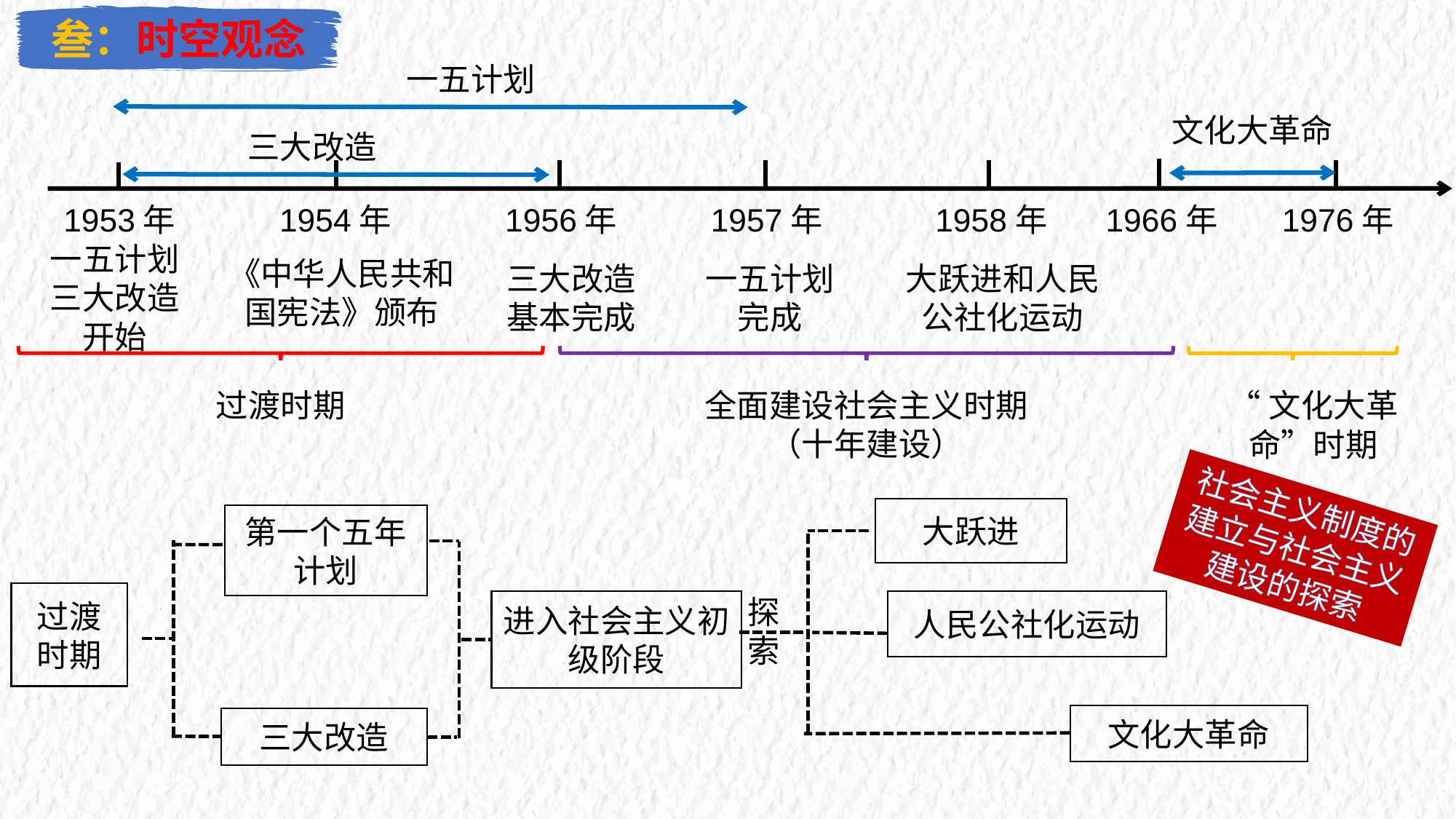

叁：时空观念
一五计划
文化大革命
三大改造
1953年
1954年
1956年
1957年
1958年
1966年
1976年
一五计划
三大改造
开始
《中华人民共和国宪法》颁布
三大改造
基本完成
一五计划完成
大跃进和人民公社化运动

过渡时期

全面建设社会主义时期
（十年建设）

“文化大革命”时期
社会主义制度的建立与社会主义建设的探索
大跃进
第一个五年计划
探索
过渡时期
进入社会主义初级阶段
人民公社化运动
文化大革命
三大改造